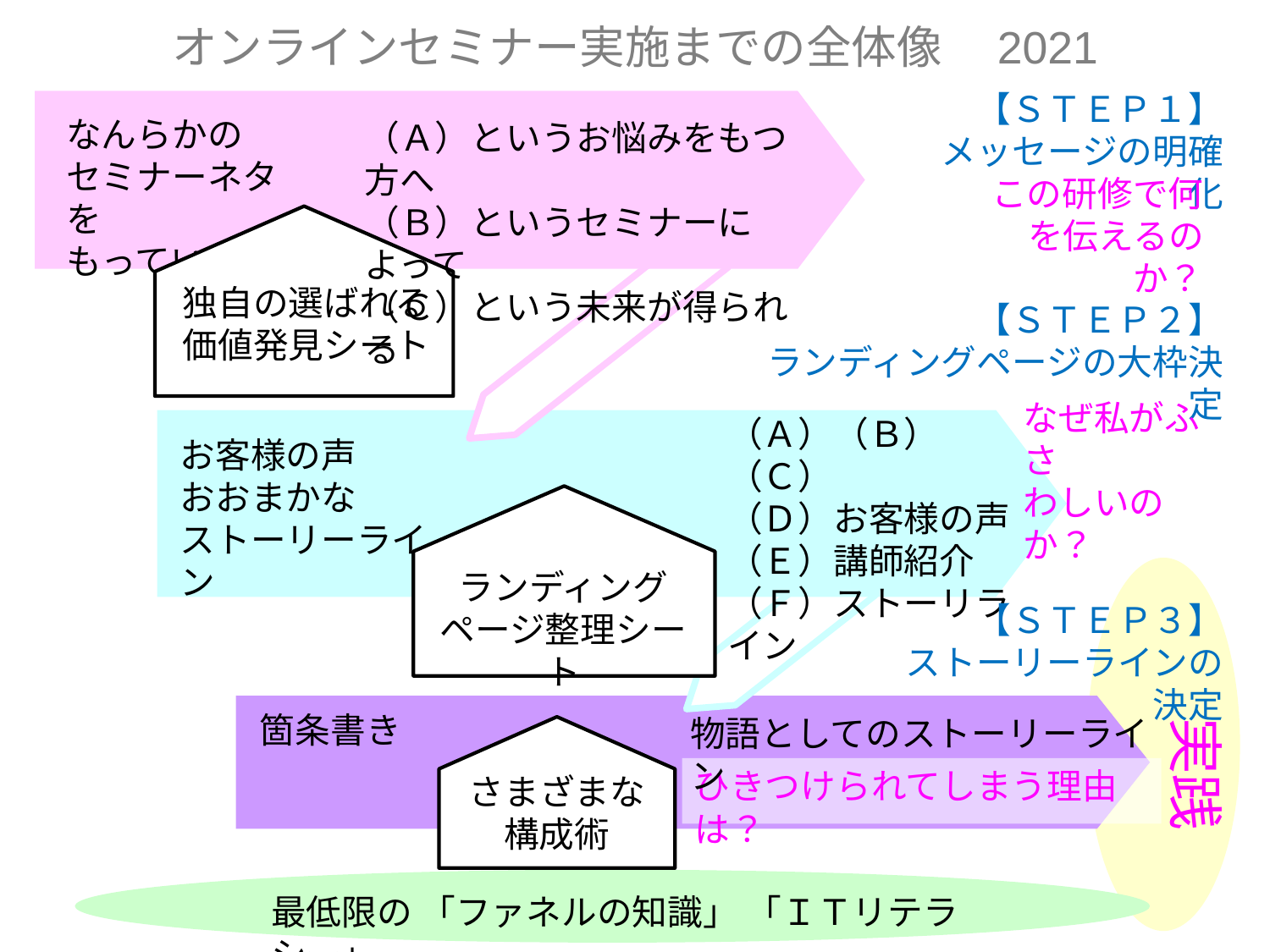

# オンラインセミナー実施までの全体像　2021
【ＳＴＥＰ１】
メッセージの明確化

なんらかの
セミナーネタを
もっている
（Ａ）というお悩みをもつ方へ
（Ｂ）というセミナーによって
（Ｃ）という未来が得られる
この研修で何を伝えるのか？

独自の選ばれる
価値発見シート
【ＳＴＥＰ２】
ランディングページの大枠決定

なぜ私がふさ
わしいのか？
（Ａ）（Ｂ）（Ｃ）
（Ｄ）お客様の声
（Ｅ）講師紹介
（Ｆ）ストーリライン

お客様の声
おおまかな
ストーリーライン

ランディング
ページ整理シート

【ＳＴＥＰ３】
ストーリーラインの決定

箇条書き
物語としてのストーリーライン
実践

さまざまな
構成術
ひきつけられてしまう理由は？

最低限の 「ファネルの知識」 「ＩＴリテラシー」